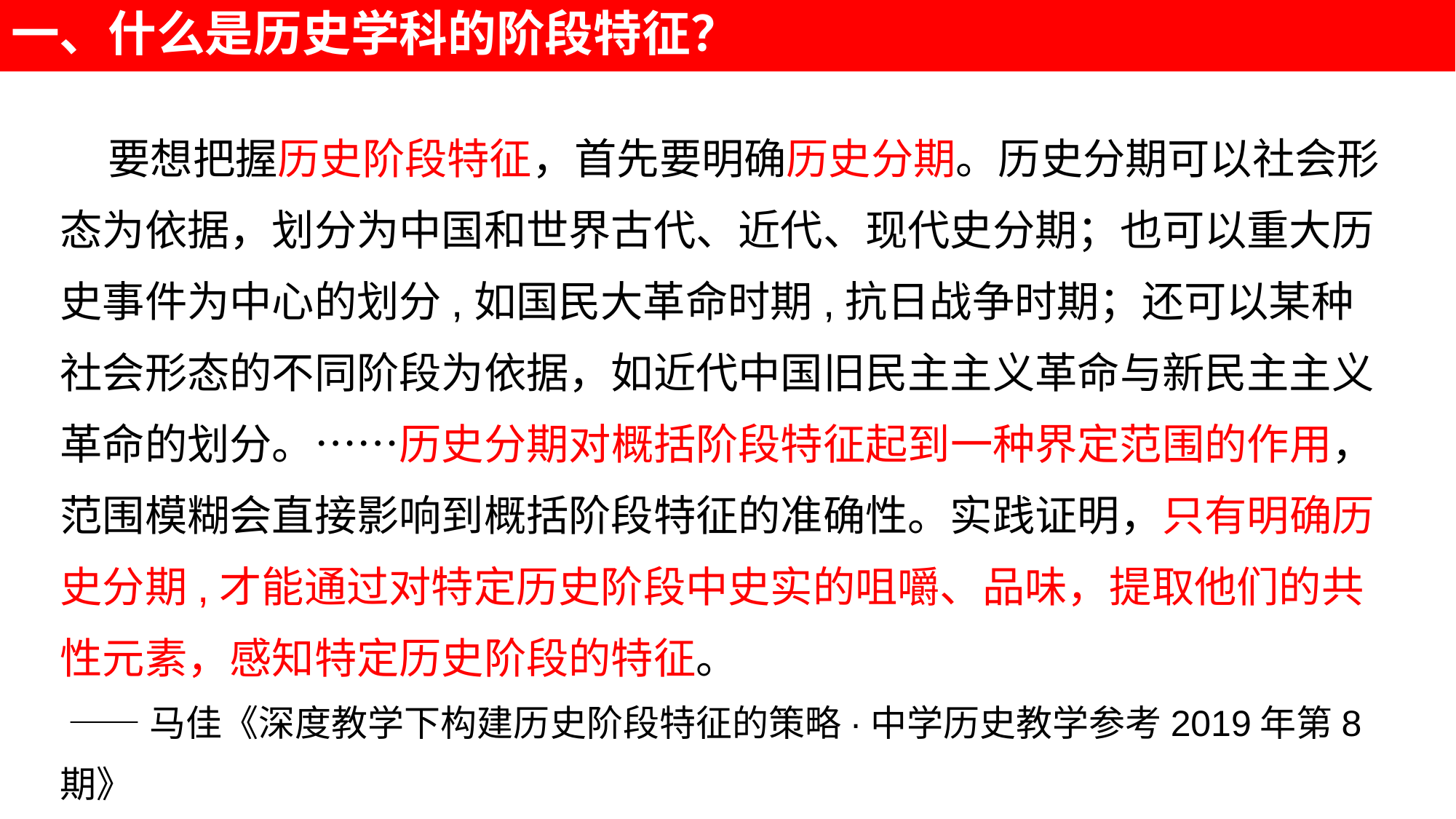

一、什么是历史学科的阶段特征？
    要想把握历史阶段特征，首先要明确历史分期。历史分期可以社会形态为依据，划分为中国和世界古代、近代、现代史分期；也可以重大历史事件为中心的划分,如国民大革命时期,抗日战争时期；还可以某种社会形态的不同阶段为依据，如近代中国旧民主主义革命与新民主主义革命的划分。……历史分期对概括阶段特征起到一种界定范围的作用，范围模糊会直接影响到概括阶段特征的准确性。实践证明，只有明确历史分期,才能通过对特定历史阶段中史实的咀嚼、品味，提取他们的共性元素，感知特定历史阶段的特征。
 ——马佳《深度教学下构建历史阶段特征的策略·中学历史教学参考2019年第8期》